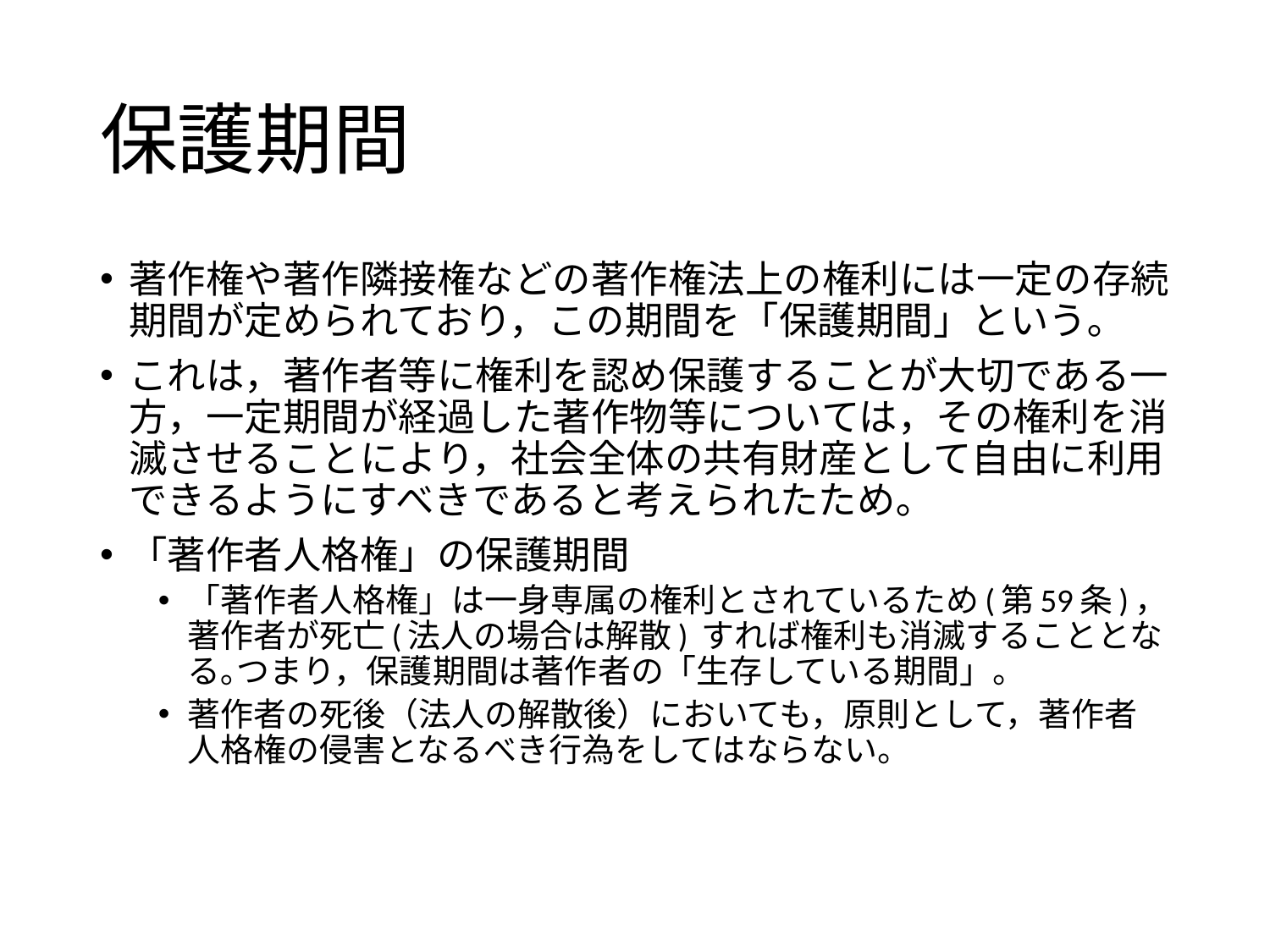

# 保護期間
著作権や著作隣接権などの著作権法上の権利には一定の存続期間が定められており，この期間を「保護期間」という｡
これは，著作者等に権利を認め保護することが大切である一方，一定期間が経過した著作物等については，その権利を消滅させることにより，社会全体の共有財産として自由に利用できるようにすべきであると考えられたため｡
「著作者人格権」の保護期間
「著作者人格権」は一身専属の権利とされているため(第59条)，著作者が死亡(法人の場合は解散) すれば権利も消滅することとなる｡つまり，保護期間は著作者の「生存している期間」。
著作者の死後（法人の解散後）においても，原則として，著作者人格権の侵害となるべき行為をしてはならない。